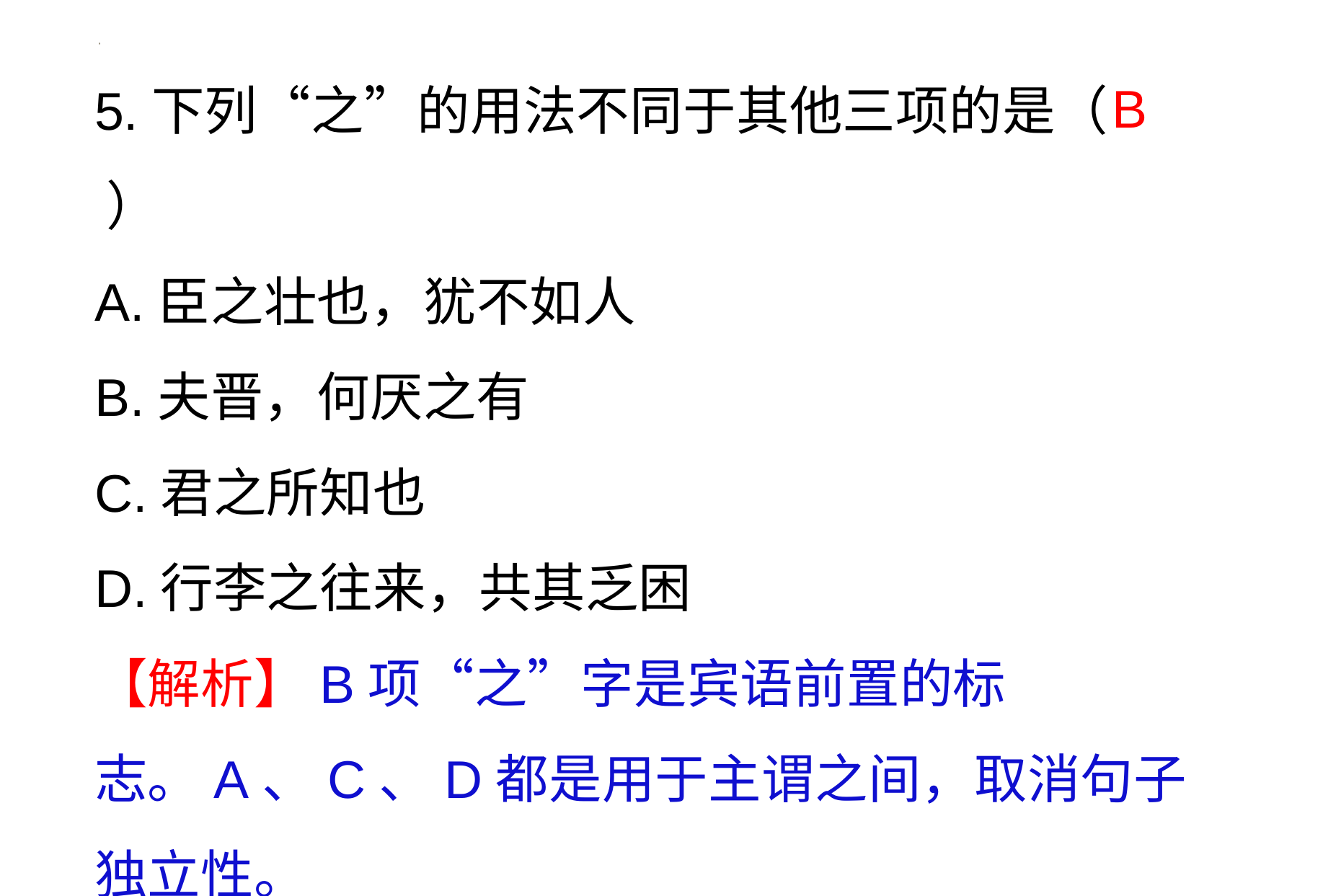

5.下列“之”的用法不同于其他三项的是（     ）
A.臣之壮也，犹不如人
B.夫晋，何厌之有
C.君之所知也
D.行李之往来，共其乏困
【解析】B项“之”字是宾语前置的标志。A、C、D都是用于主谓之间，取消句子独立性。
B